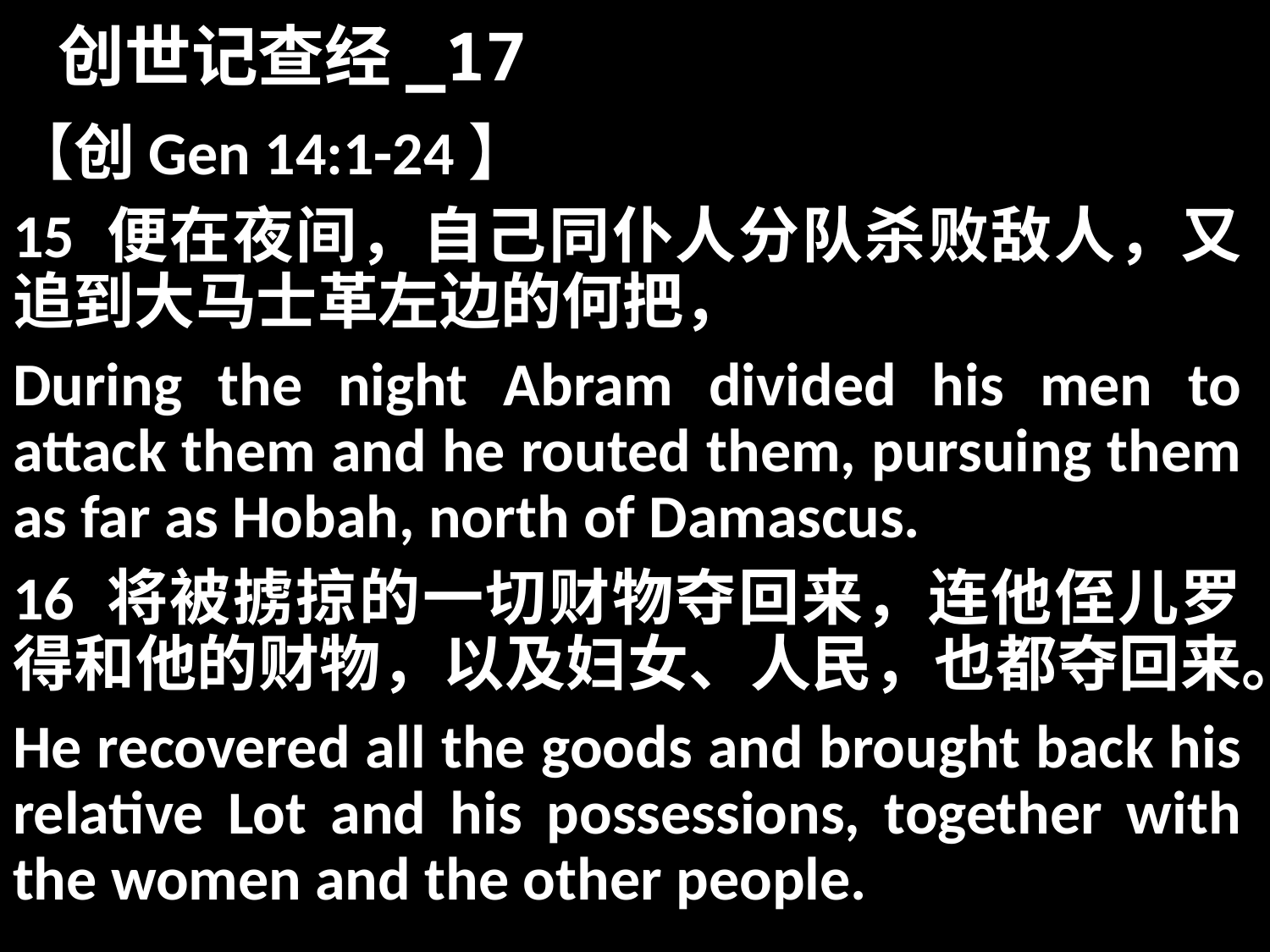

# 创世记查经_17
【创Gen 14:1-24】
15 便在夜间，自己同仆人分队杀败敌人，又追到大马士革左边的何把，
During the night Abram divided his men to attack them and he routed them, pursuing them as far as Hobah, north of Damascus.
16 将被掳掠的一切财物夺回来，连他侄儿罗得和他的财物，以及妇女、人民，也都夺回来。
He recovered all the goods and brought back his relative Lot and his possessions, together with the women and the other people.